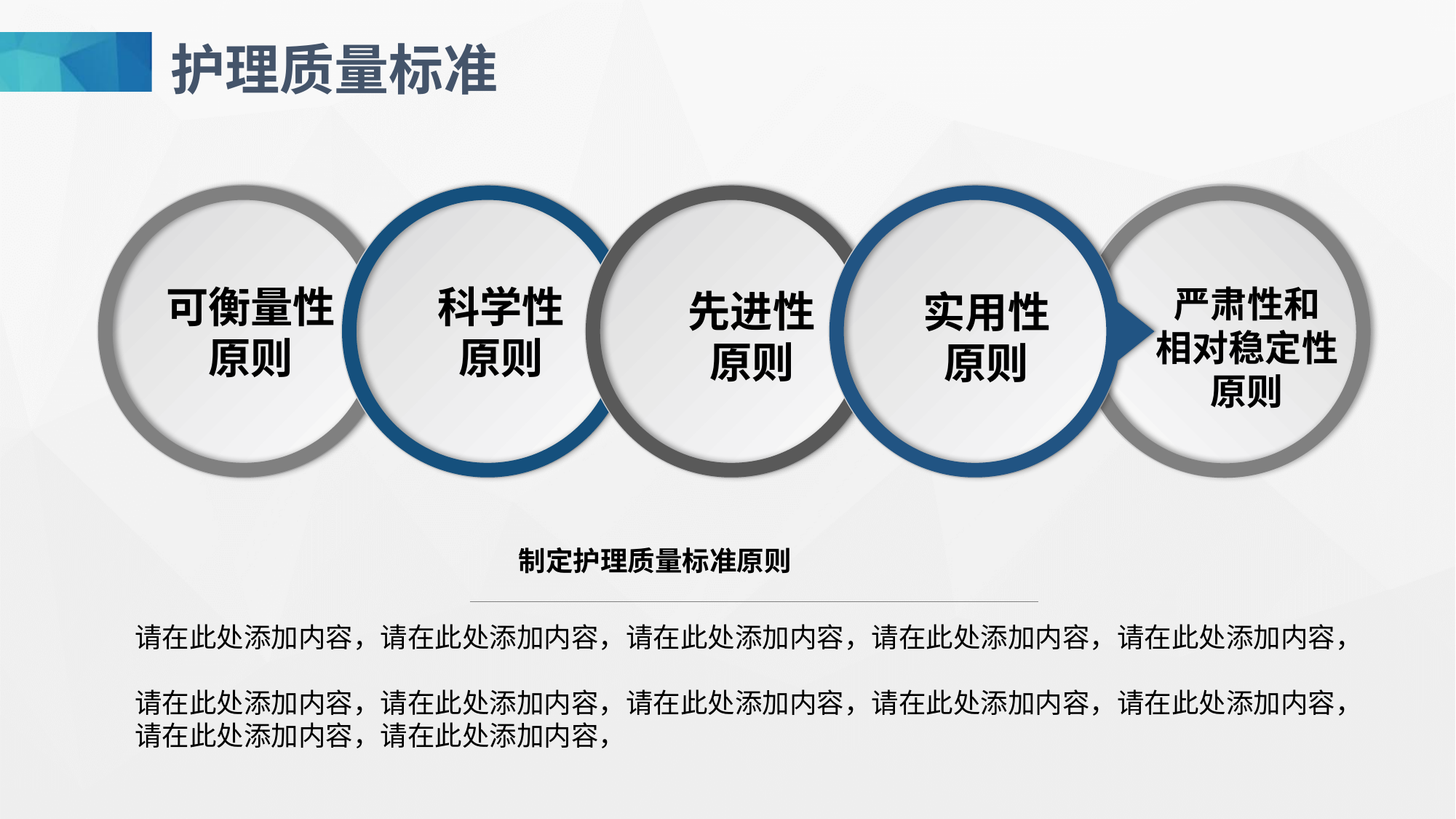

护理质量标准

严肃性和
相对稳定性
原则

可衡量性
原则

科学性
原则

先进性
原则

实用性
原则
制定护理质量标准原则
请在此处添加内容，请在此处添加内容，请在此处添加内容，请在此处添加内容，请在此处添加内容，

请在此处添加内容，请在此处添加内容，请在此处添加内容，请在此处添加内容，请在此处添加内容，
请在此处添加内容，请在此处添加内容，